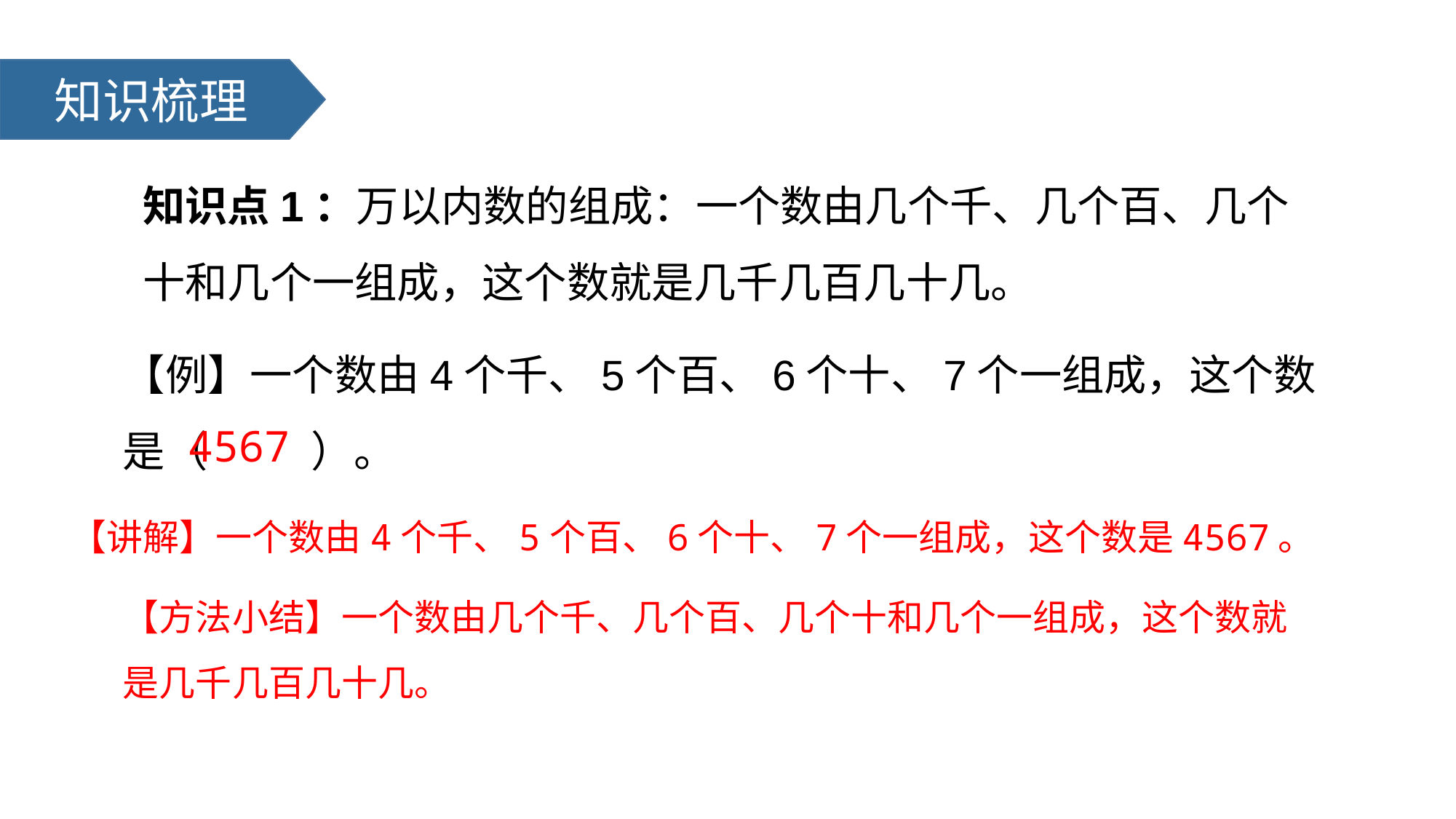

知识梳理
知识点1：万以内数的组成：一个数由几个千、几个百、几个十和几个一组成，这个数就是几千几百几十几。
【例】一个数由4个千、5个百、6个十、7个一组成，这个数是（           ）。
4567
【讲解】一个数由4个千、5个百、6个十、7个一组成，这个数是4567。
【方法小结】一个数由几个千、几个百、几个十和几个一组成，这个数就是几千几百几十几。